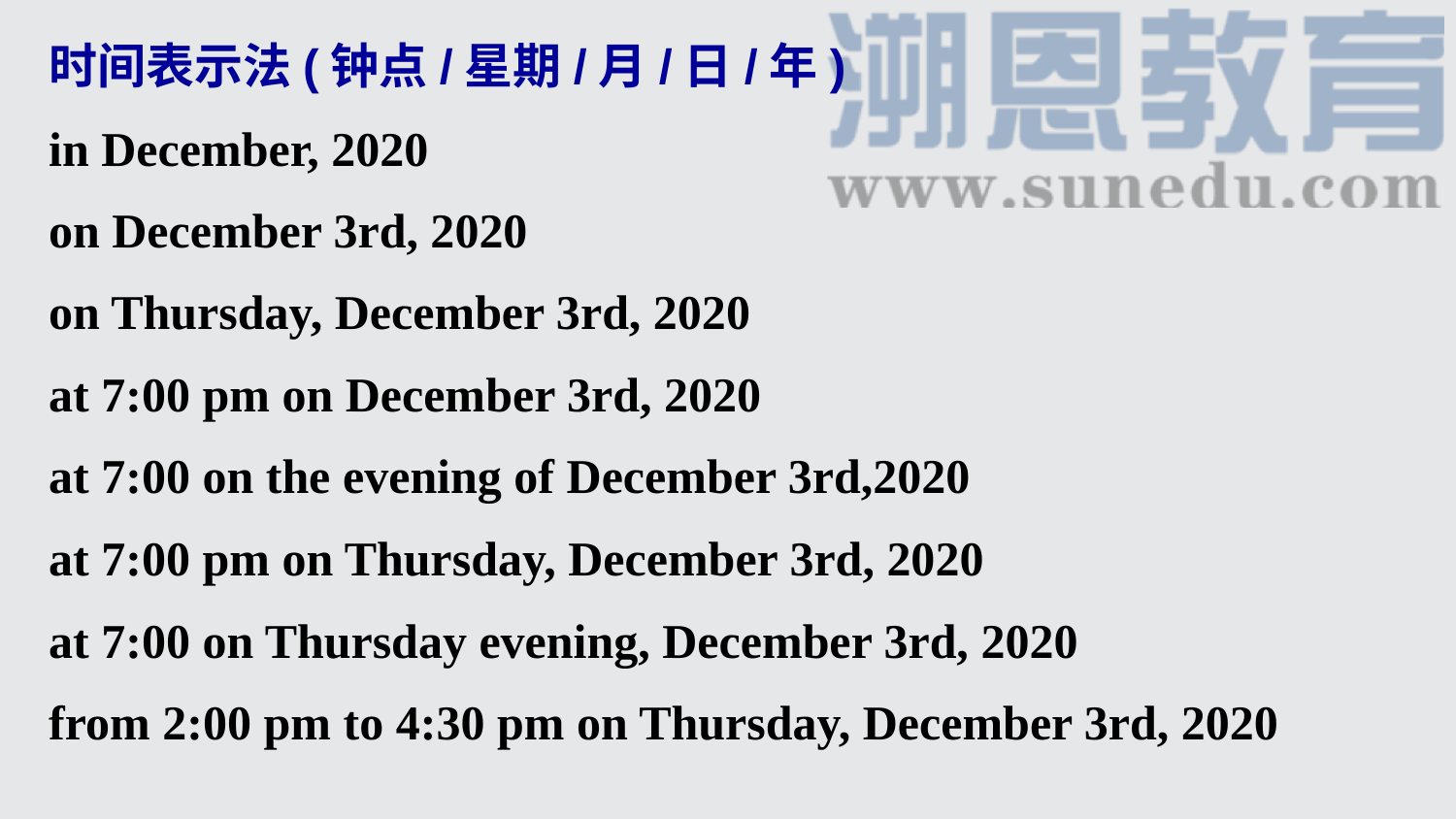

时间表示法(钟点/星期/月/日/年)
in December, 2020
on December 3rd, 2020
on Thursday, December 3rd, 2020
at 7:00 pm on December 3rd, 2020
at 7:00 on the evening of December 3rd,2020
at 7:00 pm on Thursday, December 3rd, 2020
at 7:00 on Thursday evening, December 3rd, 2020
from 2:00 pm to 4:30 pm on Thursday, December 3rd, 2020